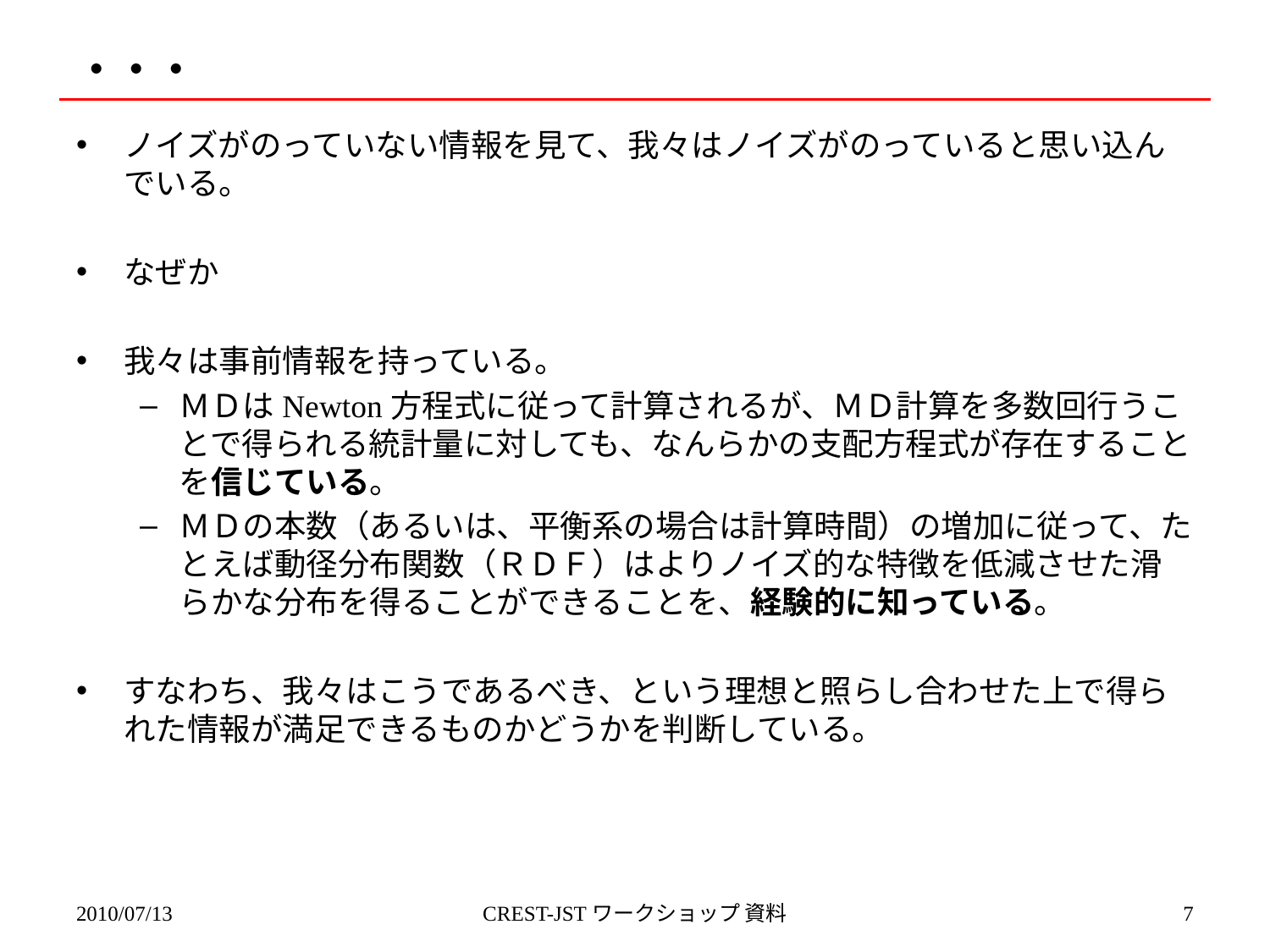

# ・・・
ノイズがのっていない情報を見て、我々はノイズがのっていると思い込んでいる。

なぜか

我々は事前情報を持っている。
ＭＤはNewton方程式に従って計算されるが、ＭＤ計算を多数回行うことで得られる統計量に対しても、なんらかの支配方程式が存在することを信じている。
ＭＤの本数（あるいは、平衡系の場合は計算時間）の増加に従って、たとえば動径分布関数（ＲＤＦ）はよりノイズ的な特徴を低減させた滑らかな分布を得ることができることを、経験的に知っている。

すなわち、我々はこうであるべき、という理想と照らし合わせた上で得られた情報が満足できるものかどうかを判断している。
2010/07/13
CREST-JSTワークショップ 資料
7